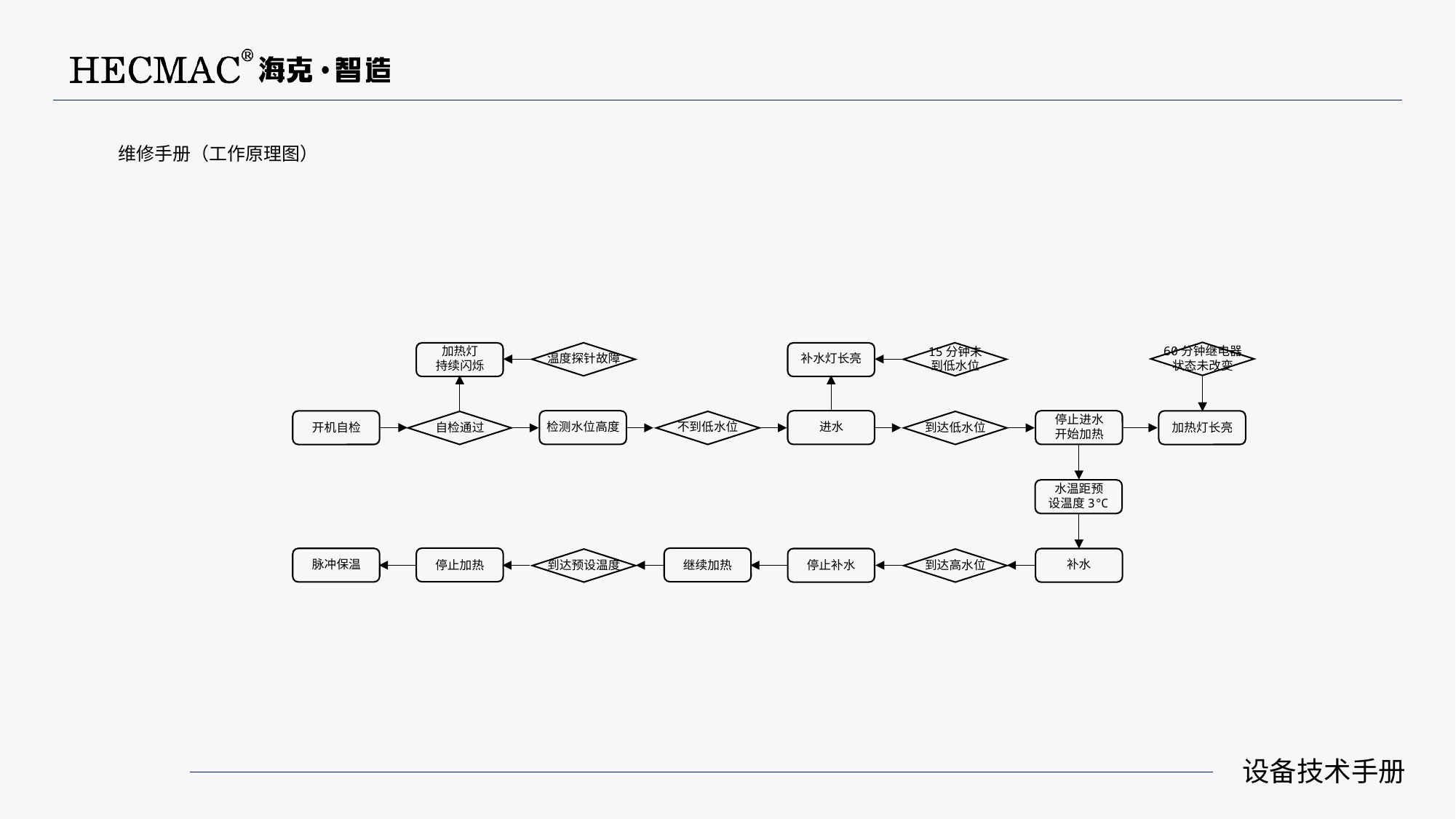

维修手册（工作原理图）
60分钟继电器
状态未改变
加热灯
持续闪烁
15分钟未
到低水位

温度探针故障
补水灯长亮
停止进水
开始加热

进水
不到低水位
检测水位高度
加热灯长亮
自检通过
到达低水位
开机自检
水温距预
设温度3℃

补水
脉冲保温
停止加热
继续加热
停止补水
到达预设温度
到达高水位